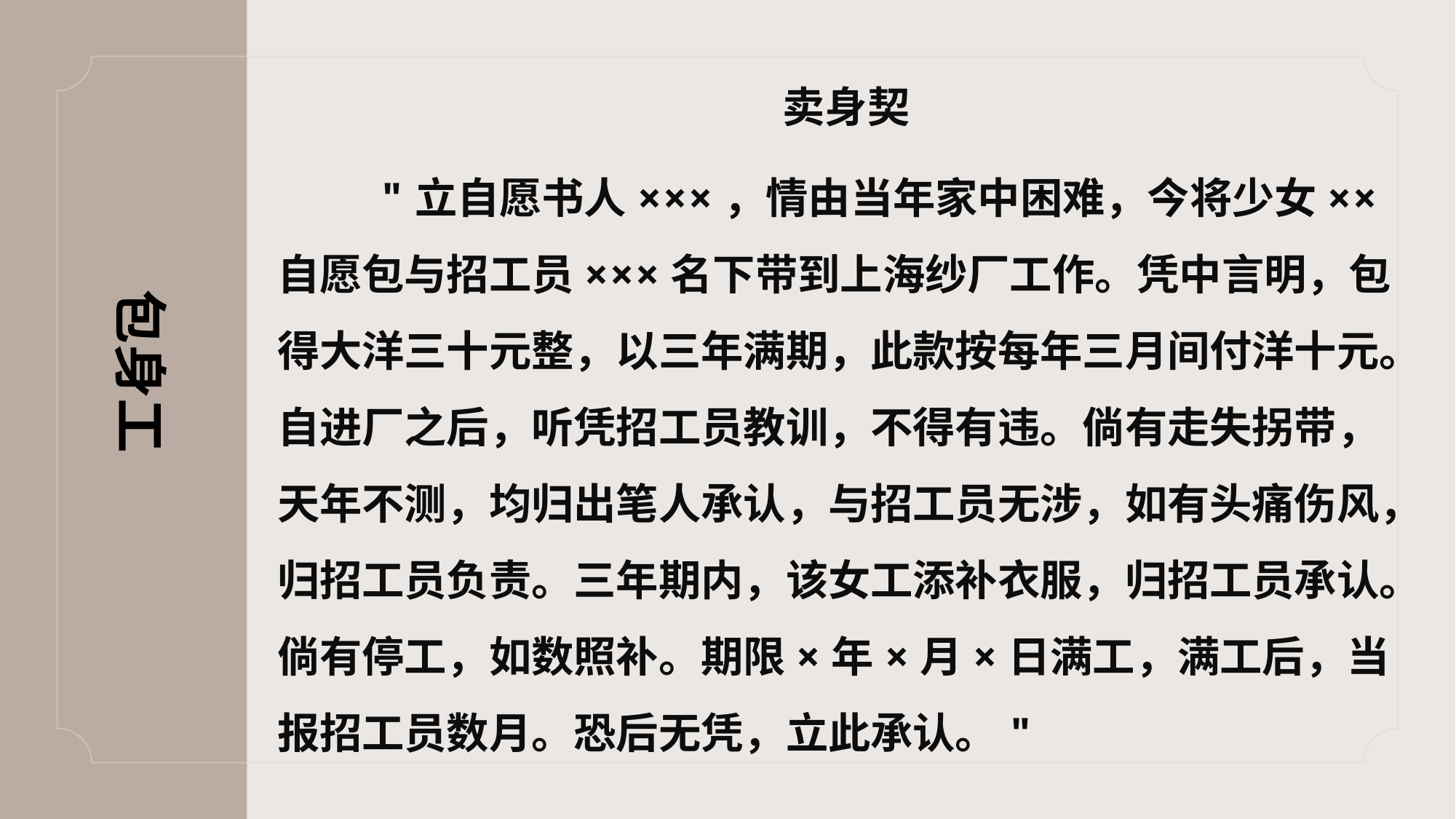

卖身契
    "立自愿书人×××，情由当年家中困难，今将少女××自愿包与招工员×××名下带到上海纱厂工作。凭中言明，包得大洋三十元整，以三年满期，此款按每年三月间付洋十元。自进厂之后，听凭招工员教训，不得有违。倘有走失拐带，天年不测，均归出笔人承认，与招工员无涉，如有头痛伤风，归招工员负责。三年期内，该女工添补衣服，归招工员承认。倘有停工，如数照补。期限×年×月×日满工，满工后，当报招工员数月。恐后无凭，立此承认。"
包身工